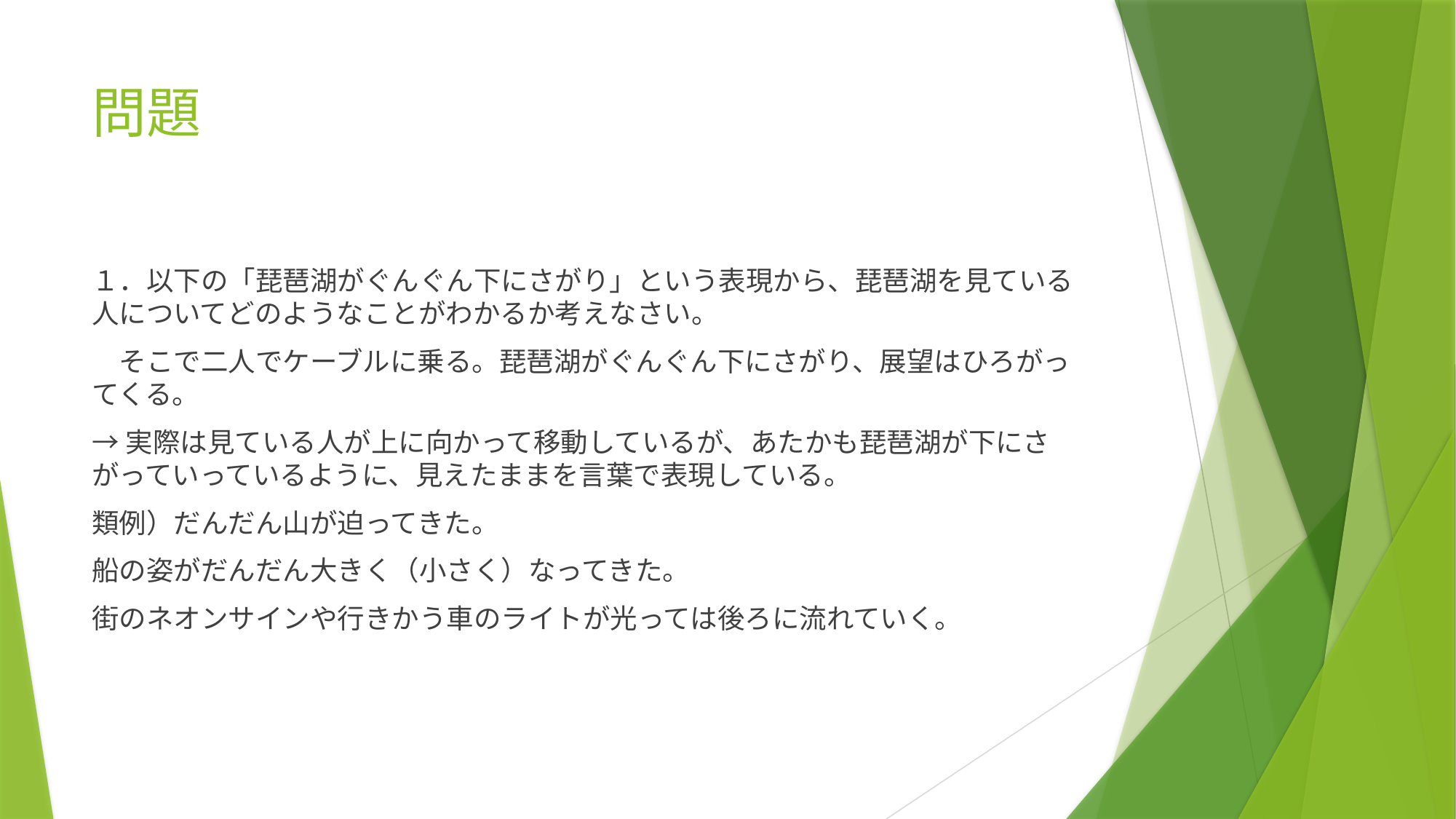

# 問題
１．以下の「琵琶湖がぐんぐん下にさがり」という表現から、琵琶湖を見ている人についてどのようなことがわかるか考えなさい。
　そこで二人でケーブルに乗る。琵琶湖がぐんぐん下にさがり、展望はひろがってくる。
→実際は見ている人が上に向かって移動しているが、あたかも琵琶湖が下にさがっていっているように、見えたままを言葉で表現している。
類例）だんだん山が迫ってきた。
船の姿がだんだん大きく（小さく）なってきた。
街のネオンサインや行きかう車のライトが光っては後ろに流れていく。